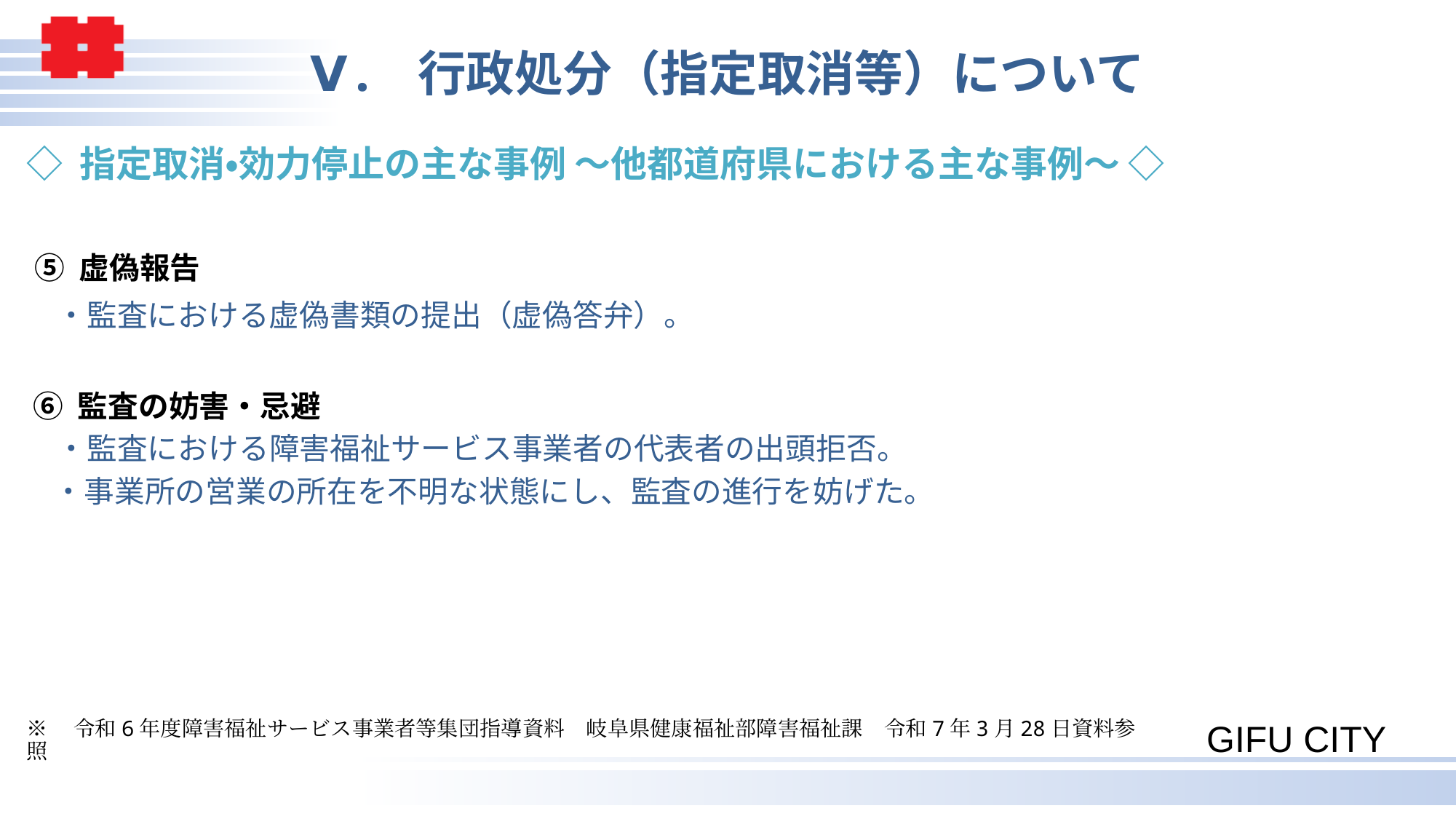

# Ⅴ. 行政処分（指定取消等）について
◇ 指定取消・効力停止の主な事例 ～他都道府県における主な事例～ ◇

 ⑤ 虚偽報告
　・監査における虚偽書類の提出（虚偽答弁）。

 ⑥ 監査の妨害・忌避
　・監査における障害福祉サービス事業者の代表者の出頭拒否。
   ・事業所の営業の所在を不明な状態にし、監査の進行を妨げた。

※　令和6年度障害福祉サービス事業者等集団指導資料　岐阜県健康福祉部障害福祉課　令和7年3月28日資料参照